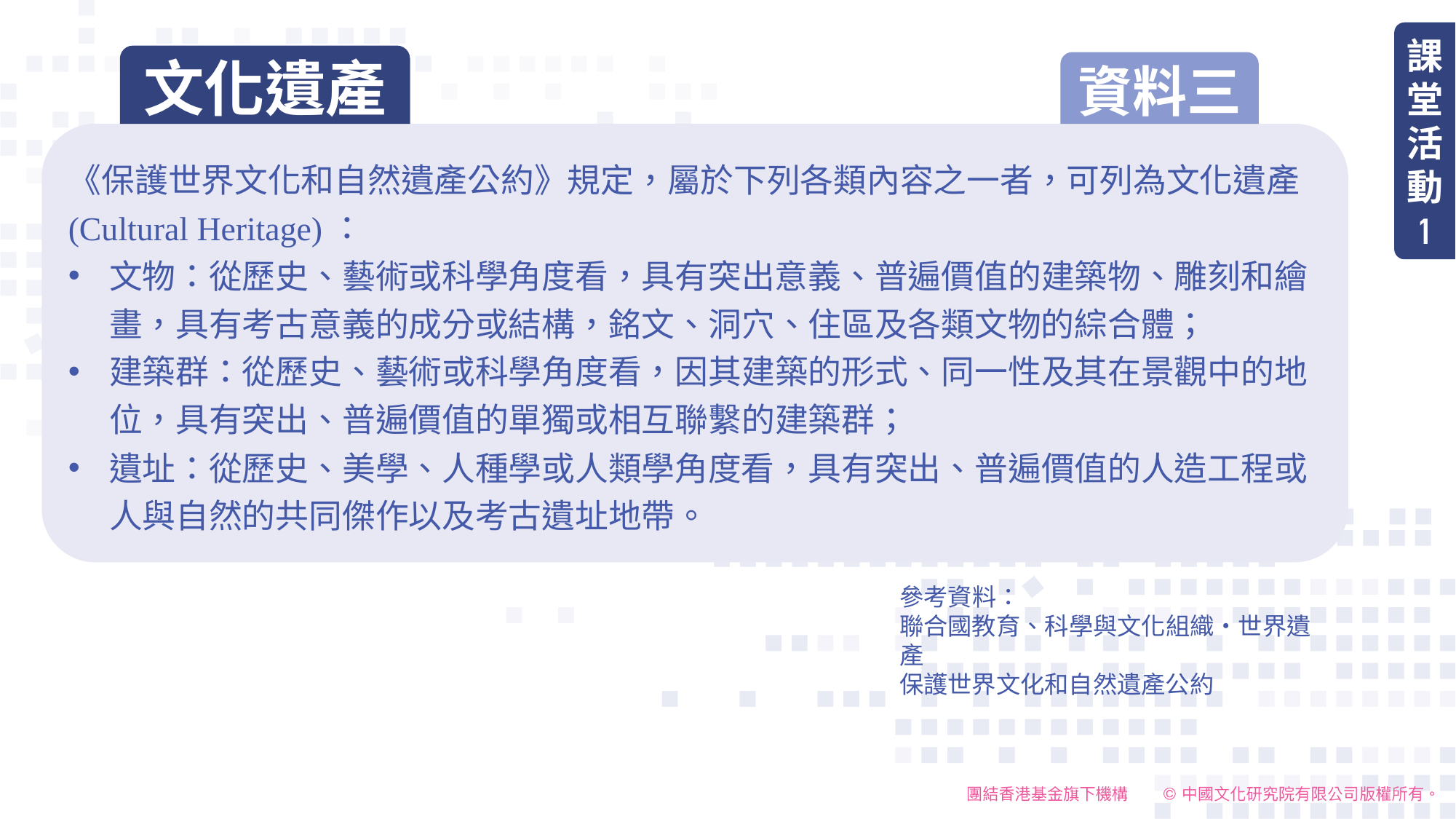

課堂活動
1
文化遺產
資料三

《保護世界文化和自然遺產公約》規定，屬於下列各類內容之一者，可列為文化遺產(Cultural Heritage)：
文物：從歷史、藝術或科學角度看，具有突出意義、普遍價值的建築物、雕刻和繪畫，具有考古意義的成分或結構，銘文、洞穴、住區及各類文物的綜合體；
建築群：從歷史、藝術或科學角度看，因其建築的形式、同一性及其在景觀中的地位，具有突出、普遍價值的單獨或相互聯繫的建築群；
遺址：從歷史、美學、人種學或人類學角度看，具有突出、普遍價值的人造工程或人與自然的共同傑作以及考古遺址地帶。
參考資料：
聯合國教育、科學與文化組織‧世界遺產
保護世界文化和自然遺產公約